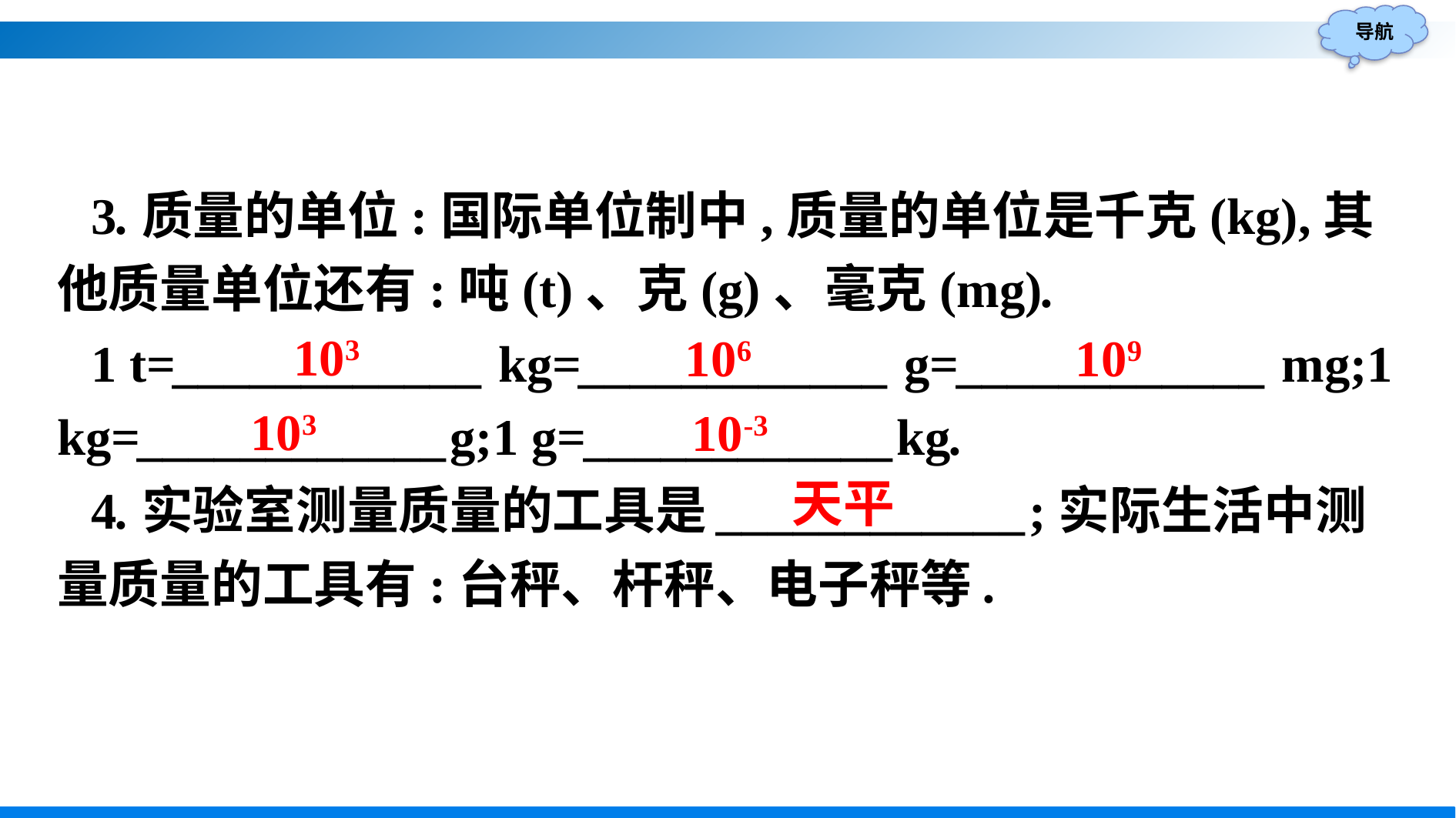

3.质量的单位:国际单位制中,质量的单位是千克(kg),其他质量单位还有:吨(t)、克(g)、毫克(mg).
1 t=____________ kg=____________ g=____________ mg;1 kg=____________g;1 g=____________kg.
4.实验室测量质量的工具是____________;实际生活中测量质量的工具有:台秤、杆秤、电子秤等.
103
106
109
103
10-3
天平